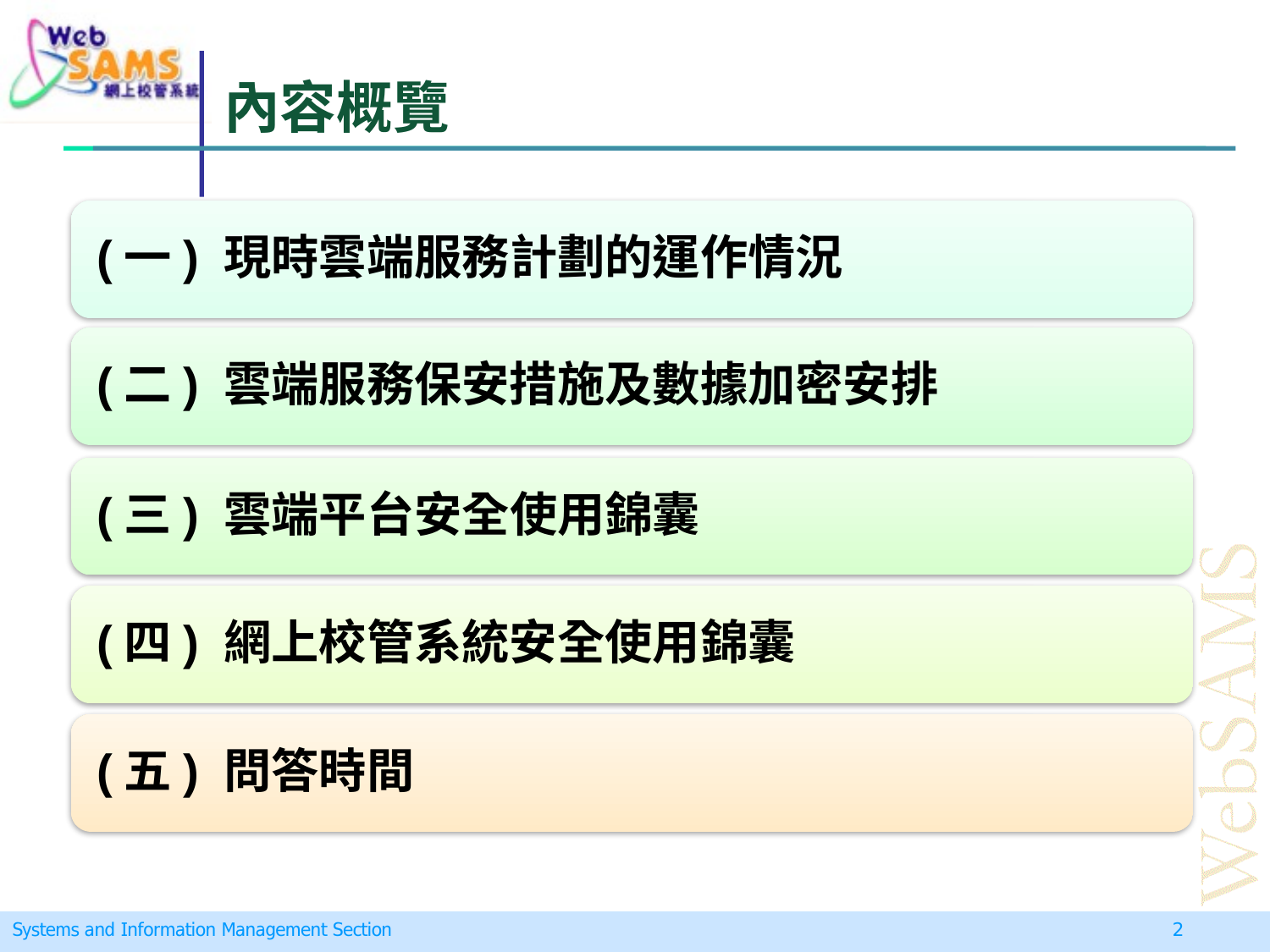

# 內容概覽
(一) 現時雲端服務計劃的運作情況
(二) 雲端服務保安措施及數據加密安排
(三) 雲端平台安全使用錦囊
(四) 網上校管系統安全使用錦囊
(五) 問答時間